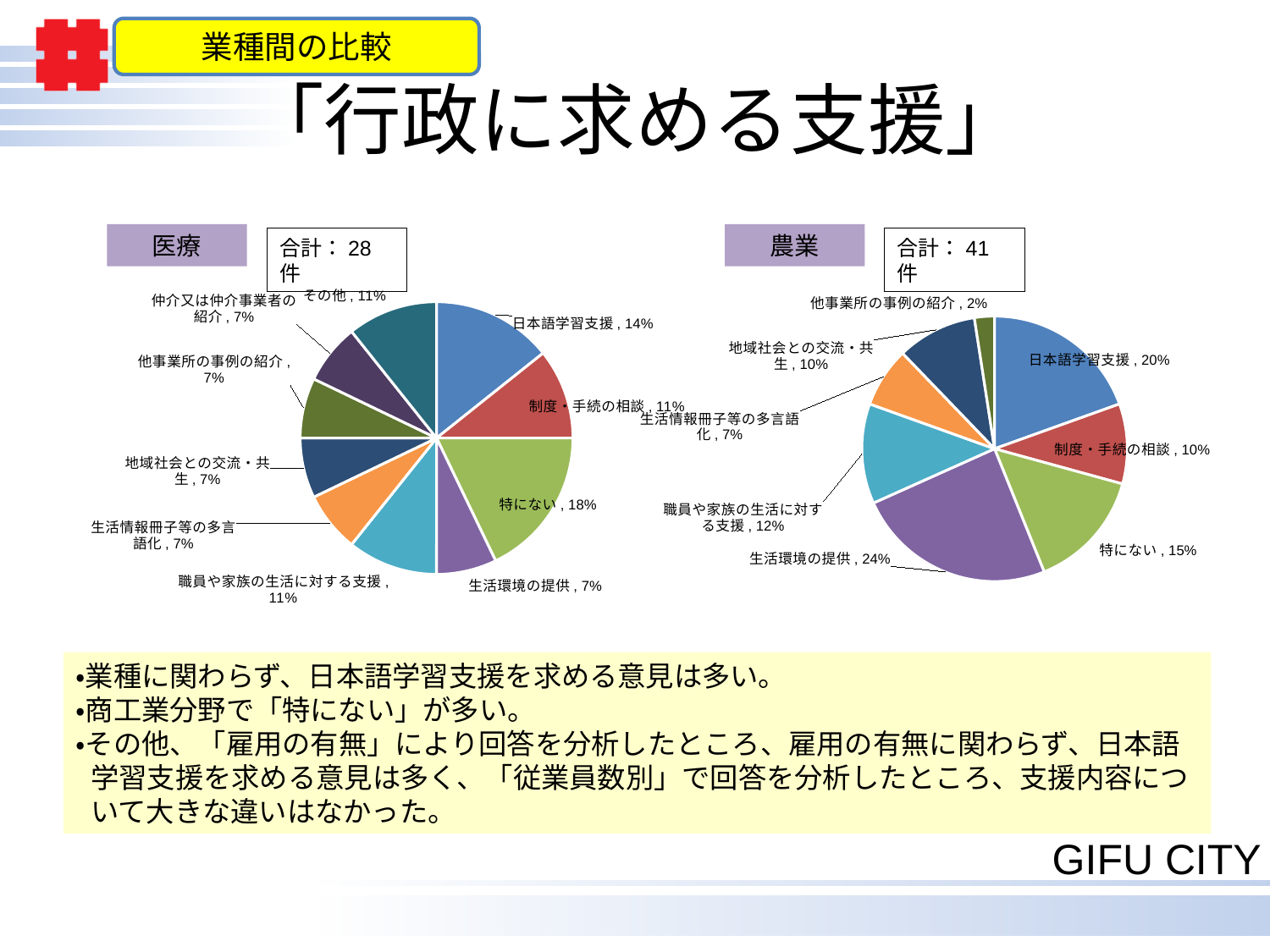

業種間の比較
# 「行政に求める支援」
医療
農業
合計：28件
合計：41件

### Chart

| Category |  |
|---|---|
| 日本語学習支援 | 4.0 |
| 制度・手続の相談 | 3.0 |
| 特にない | 5.0 |
| 生活環境の提供 | 2.0 |
| 職員や家族の生活に対する支援 | 3.0 |
| 生活情報冊子等の多言語化 | 2.0 |
| 地域社会との交流・共生 | 2.0 |
| 講師派遣 | None |
| 他事業所の事例の紹介 | 2.0 |
| 仲介又は仲介事業者の紹介 | 2.0 |
| その他 | 3.0 |
| 専門家の紹介 | None |

### Chart

| Category |  |
|---|---|
| 日本語学習支援 | 8.0 |
| 制度・手続の相談 | 4.0 |
| 特にない | 6.0 |
| 生活環境の提供 | 10.0 |
| 職員や家族の生活に対する支援 | 5.0 |
| 生活情報冊子等の多言語化 | 3.0 |
| 地域社会との交流・共生 | 4.0 |
| 講師派遣 | None |
| 他事業所の事例の紹介 | 1.0 |
| 仲介又は仲介事業者の紹介 | None |
| その他 | None |
| 専門家の紹介 | None |
・業種に関わらず、日本語学習支援を求める意見は多い。
・商工業分野で「特にない」が多い。
・その他、「雇用の有無」により回答を分析したところ、雇用の有無に関わらず、日本語学習支援を求める意見は多く、「従業員数別」で回答を分析したところ、支援内容について大きな違いはなかった。
22